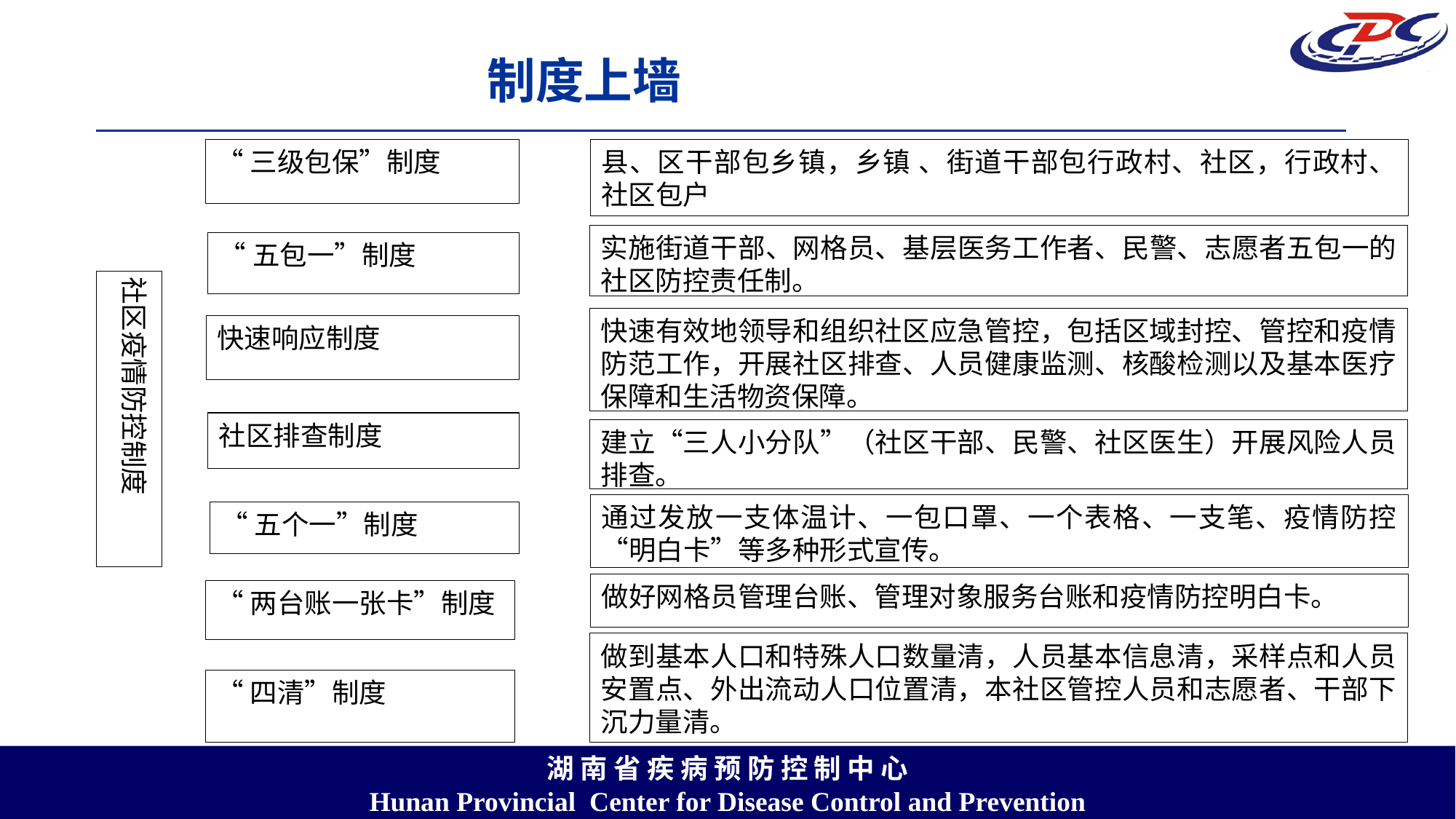

制度上墙
“三级包保”制度
“五包一”制度
快速响应制度
社区排查制度
“五个一”制度
“两台账一张卡”制度
“四清”制度
县、区干部包乡镇，乡镇 、街道干部包行政村、社区，行政村、社区包户
实施街道干部、网格员、基层医务工作者、民警、志愿者五包一的社区防控责任制。
社区疫情防控制度

快速有效地领导和组织社区应急管控，包括区域封控、管控和疫情防范工作，开展社区排查、人员健康监测、核酸检测以及基本医疗保障和生活物资保障。
建立“三人小分队”（社区干部、民警、社区医生）开展风险人员排查。
通过发放一支体温计、一包口罩、一个表格、一支笔、疫情防控“明白卡”等多种形式宣传。
做好网格员管理台账、管理对象服务台账和疫情防控明白卡。
做到基本人口和特殊人口数量清，人员基本信息清，采样点和人员安置点、外出流动人口位置清，本社区管控人员和志愿者、干部下沉力量清。